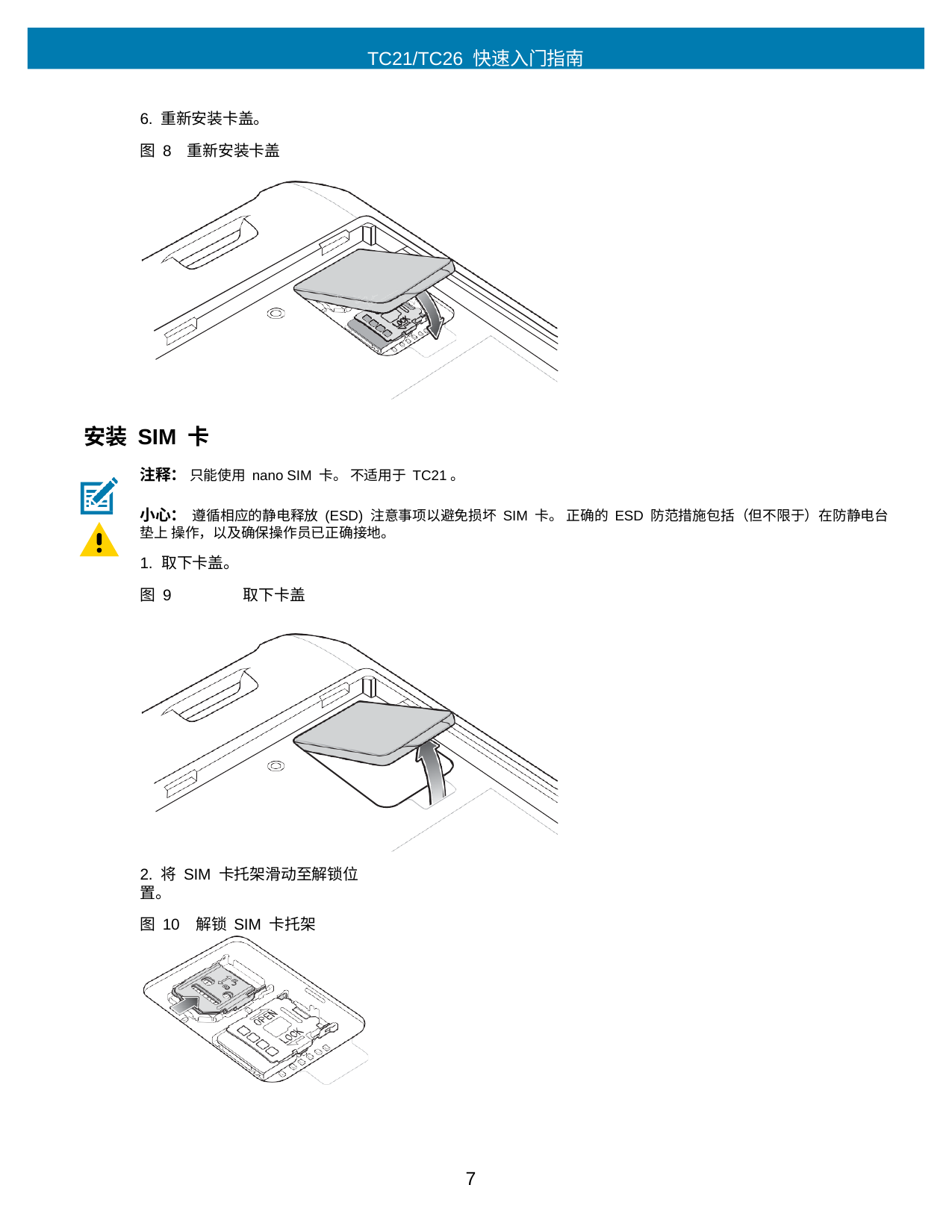

TC21/TC26 快速入门指南
6. 重新安装卡盖。

图 8	重新安装卡盖

安装 SIM 卡
注释： 只能使用 nano SIM 卡。 不适用于 TC21。

小心： 遵循相应的静电释放 (ESD) 注意事项以避免损坏 SIM 卡。 正确的 ESD 防范措施包括（但不限于）在防静电台垫上 操作，以及确保操作员已正确接地。
1. 取下卡盖。

图 9	取下卡盖

2. 将 SIM 卡托架滑动至解锁位置。

图 10	解锁 SIM 卡托架

7